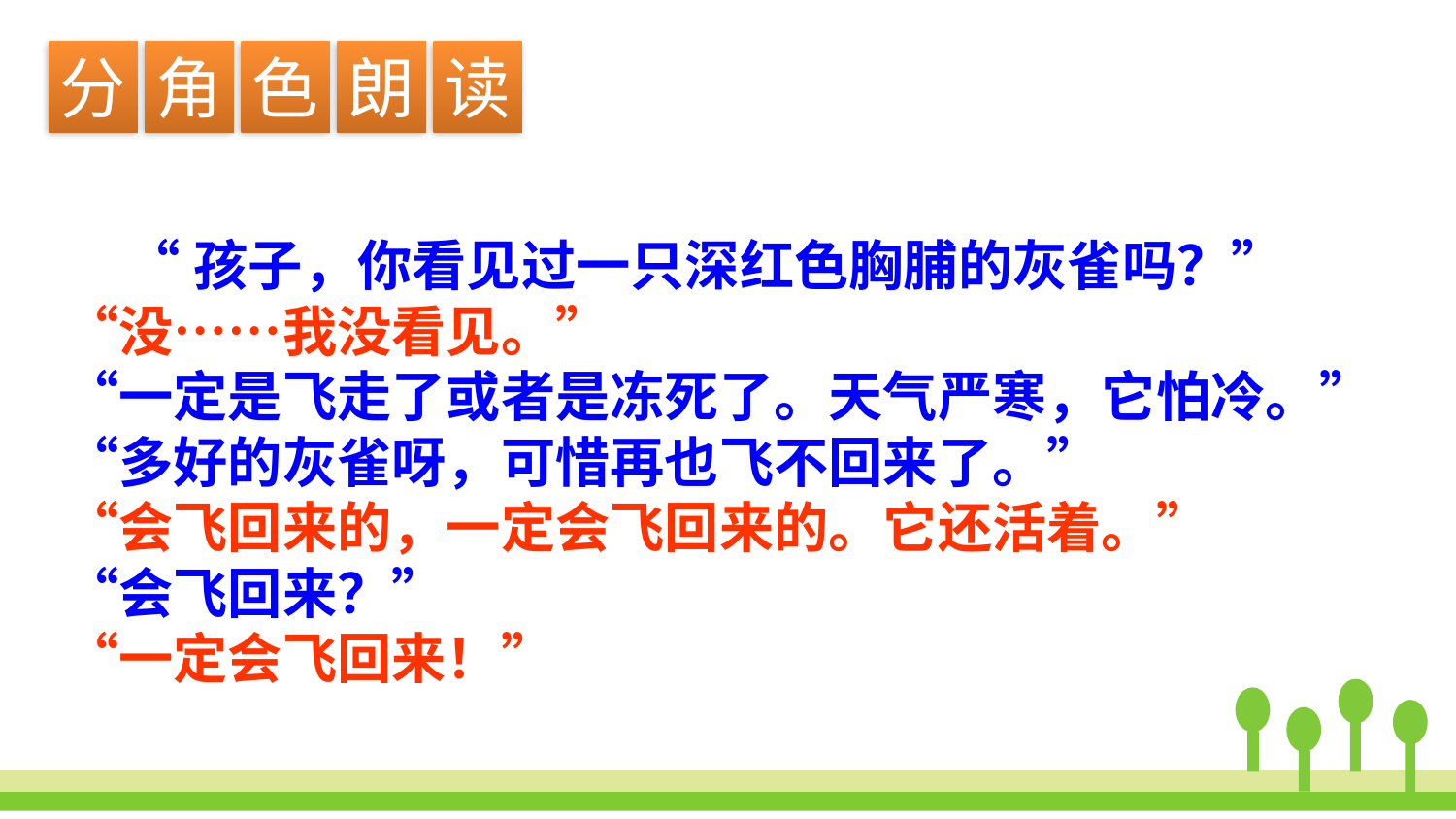

分
角
色
朗
读
# “孩子，你看见过一只深红色胸脯的灰雀吗？” “没……我没看见。” “一定是飞走了或者是冻死了。天气严寒，它怕冷。” “多好的灰雀呀，可惜再也飞不回来了。” “会飞回来的，一定会飞回来的。它还活着。” “会飞回来？” “一定会飞回来！”